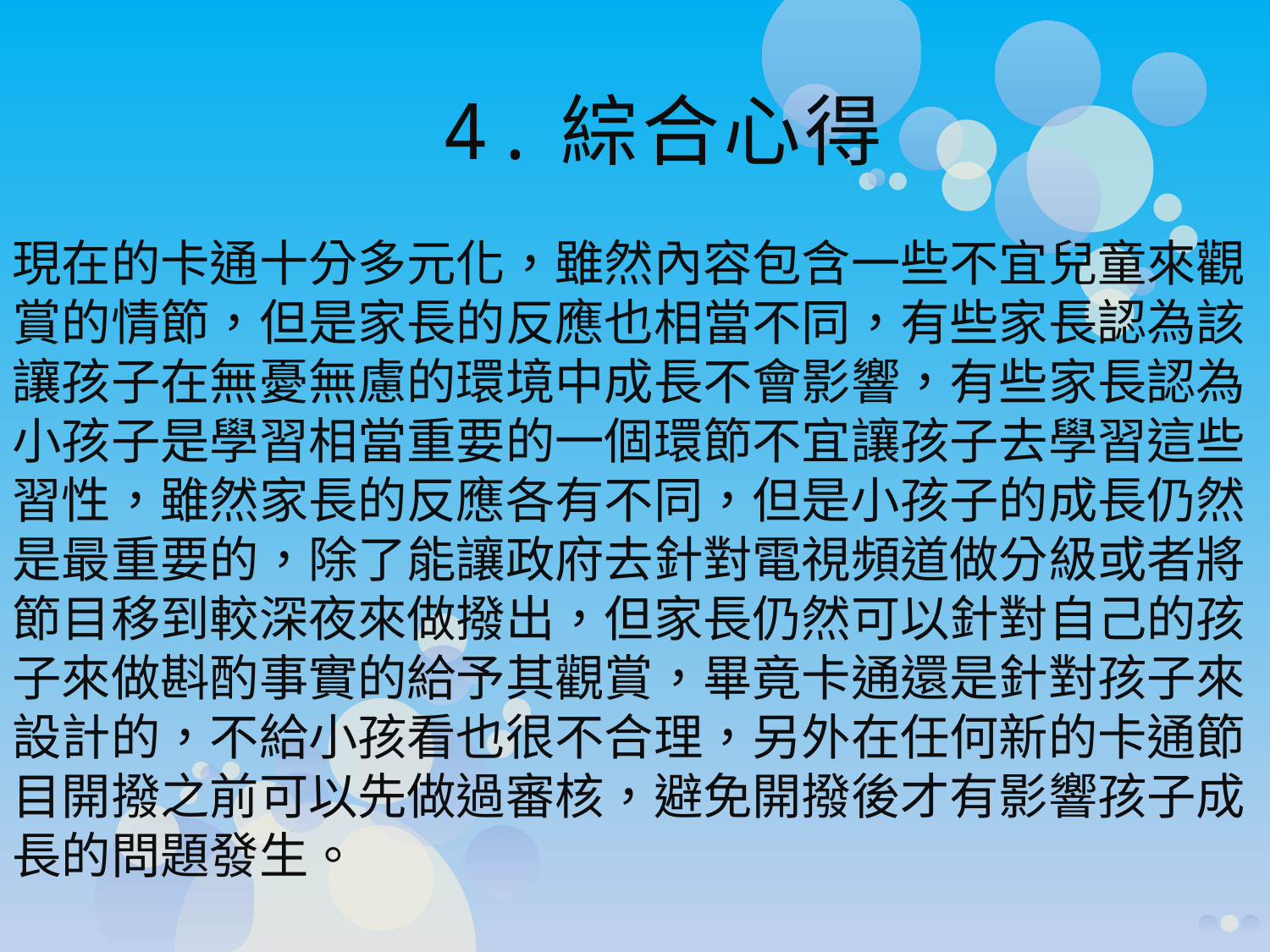

# 4.綜合心得
現在的卡通十分多元化，雖然內容包含一些不宜兒童來觀賞的情節，但是家長的反應也相當不同，有些家長認為該讓孩子在無憂無慮的環境中成長不會影響，有些家長認為小孩子是學習相當重要的一個環節不宜讓孩子去學習這些習性，雖然家長的反應各有不同，但是小孩子的成長仍然是最重要的，除了能讓政府去針對電視頻道做分級或者將節目移到較深夜來做撥出，但家長仍然可以針對自己的孩子來做斟酌事實的給予其觀賞，畢竟卡通還是針對孩子來設計的，不給小孩看也很不合理，另外在任何新的卡通節目開撥之前可以先做過審核，避免開撥後才有影響孩子成長的問題發生。